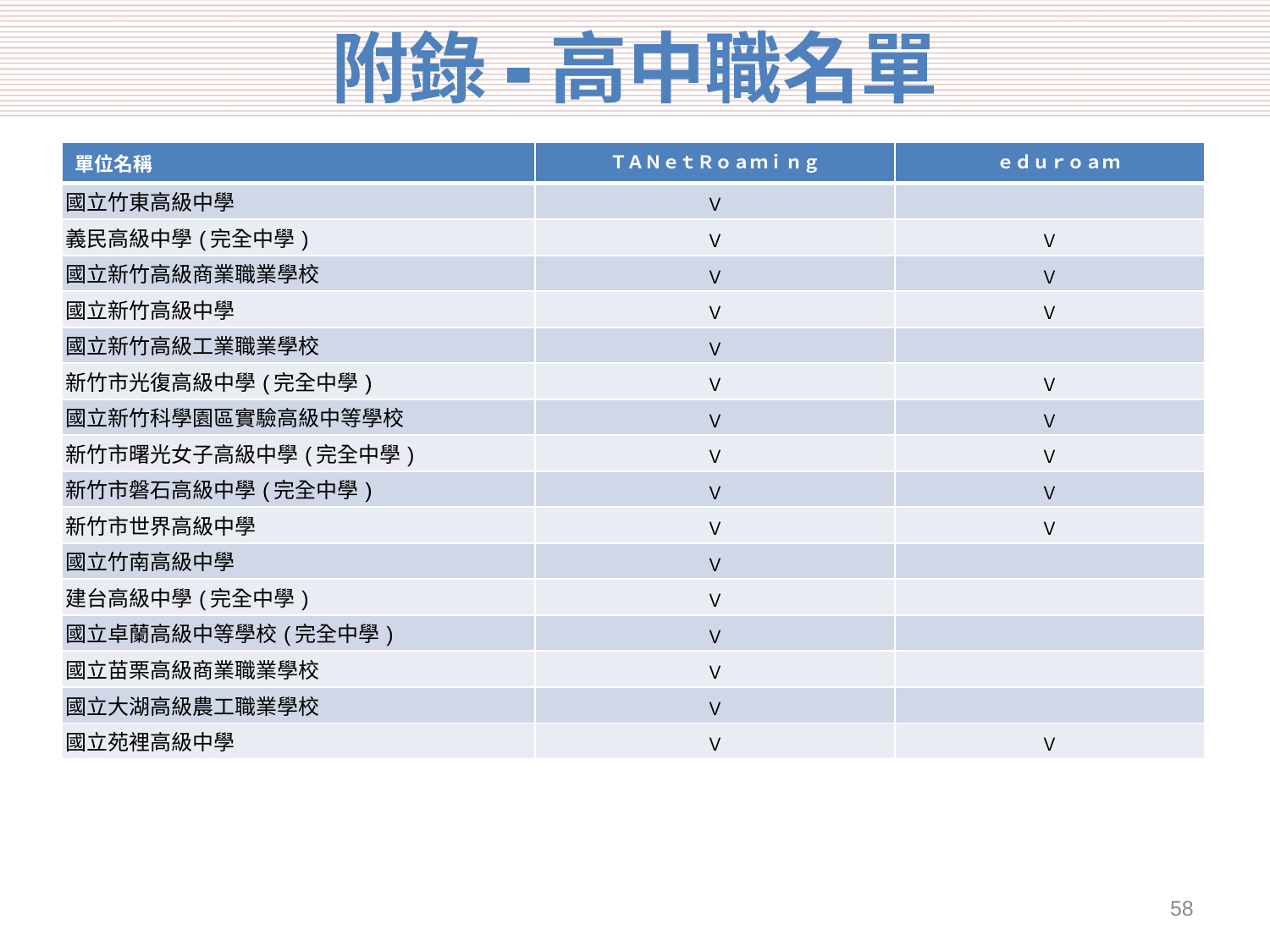

# 附錄-高中職名單
| 單位名稱 | ＴＡＮｅｔＲｏａｍｉｎｇ | ｅｄｕｒｏａｍ |
| --- | --- | --- |
| 國立竹東高級中學 | Ｖ |  |
| 義民高級中學(完全中學) | Ｖ | Ｖ |
| 國立新竹高級商業職業學校 | Ｖ | Ｖ |
| 國立新竹高級中學 | Ｖ | Ｖ |
| 國立新竹高級工業職業學校 | Ｖ |  |
| 新竹市光復高級中學(完全中學) | Ｖ | Ｖ |
| 國立新竹科學園區實驗高級中等學校 | Ｖ | Ｖ |
| 新竹市曙光女子高級中學(完全中學) | Ｖ | Ｖ |
| 新竹市磐石高級中學(完全中學) | Ｖ | Ｖ |
| 新竹市世界高級中學 | Ｖ | Ｖ |
| 國立竹南高級中學 | Ｖ |  |
| 建台高級中學(完全中學) | Ｖ |  |
| 國立卓蘭高級中等學校(完全中學) | Ｖ |  |
| 國立苗栗高級商業職業學校 | Ｖ |  |
| 國立大湖高級農工職業學校 | Ｖ |  |
| 國立苑裡高級中學 | Ｖ | Ｖ |
58